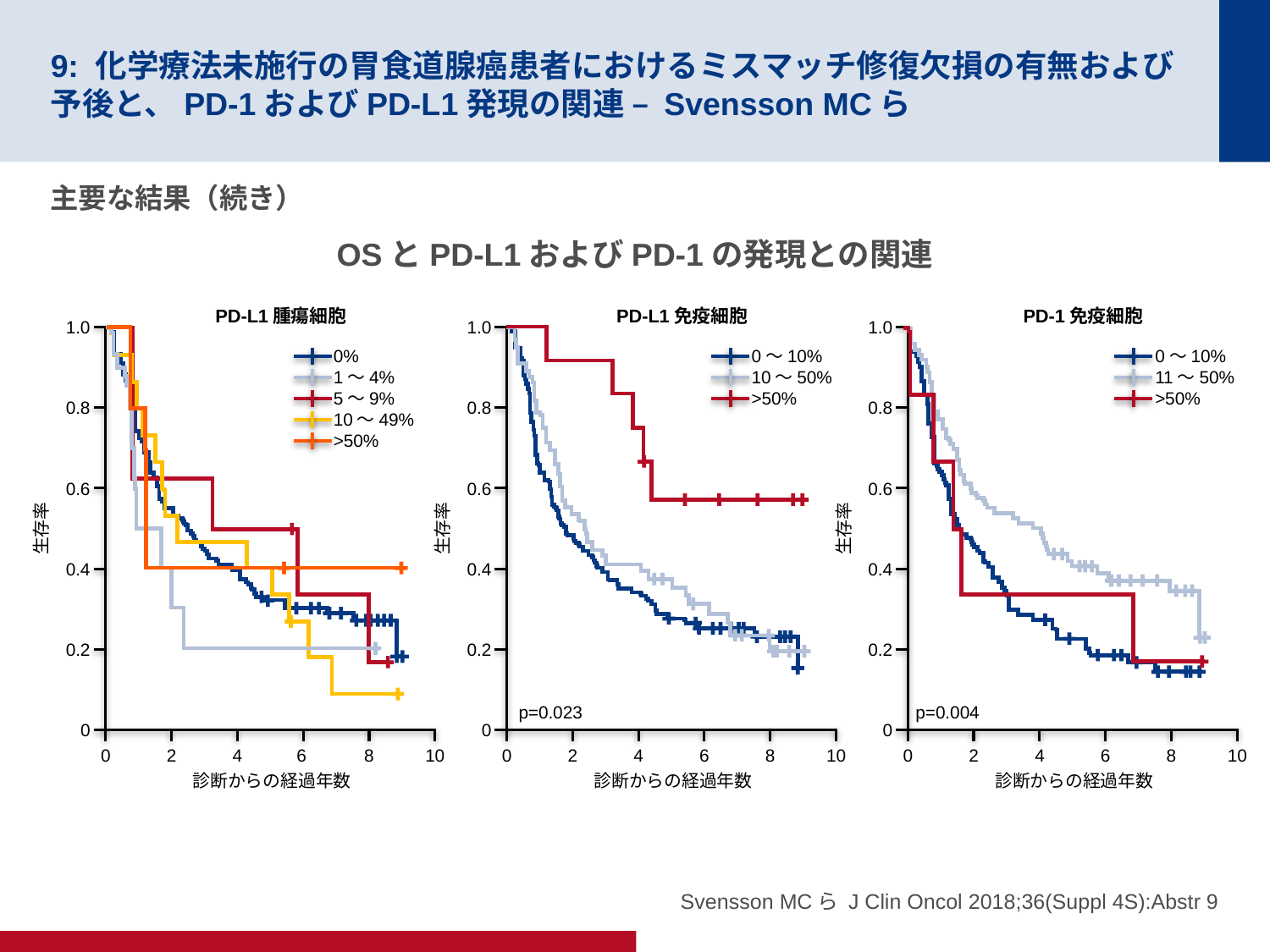

# 9: 化学療法未施行の胃食道腺癌患者におけるミスマッチ修復欠損の有無および予後と、PD-1およびPD-L1発現の関連 – Svensson MCら
主要な結果（続き）
OSとPD-L1およびPD-1の発現との関連
PD-L1腫瘍細胞
PD-L1免疫細胞
PD-1免疫細胞
1.0
1.0
1.0

0%
1～4%
5～9%
10～49%
>50%
0～10%
10～50%
>50%
0～10%
11～50%
>50%
0.8
0.8
0.8
0.6
0.6
0.6
生存率
生存率
生存率
0.4
0.4
0.4
0.2
0.2
0.2
p=0.023
p=0.004
0
0
0
0
2
4
6
8
10
0
2
4
6
8
10
0
2
4
6
8
10
診断からの経過年数
診断からの経過年数
診断からの経過年数
Svensson MCら J Clin Oncol 2018;36(Suppl 4S):Abstr 9